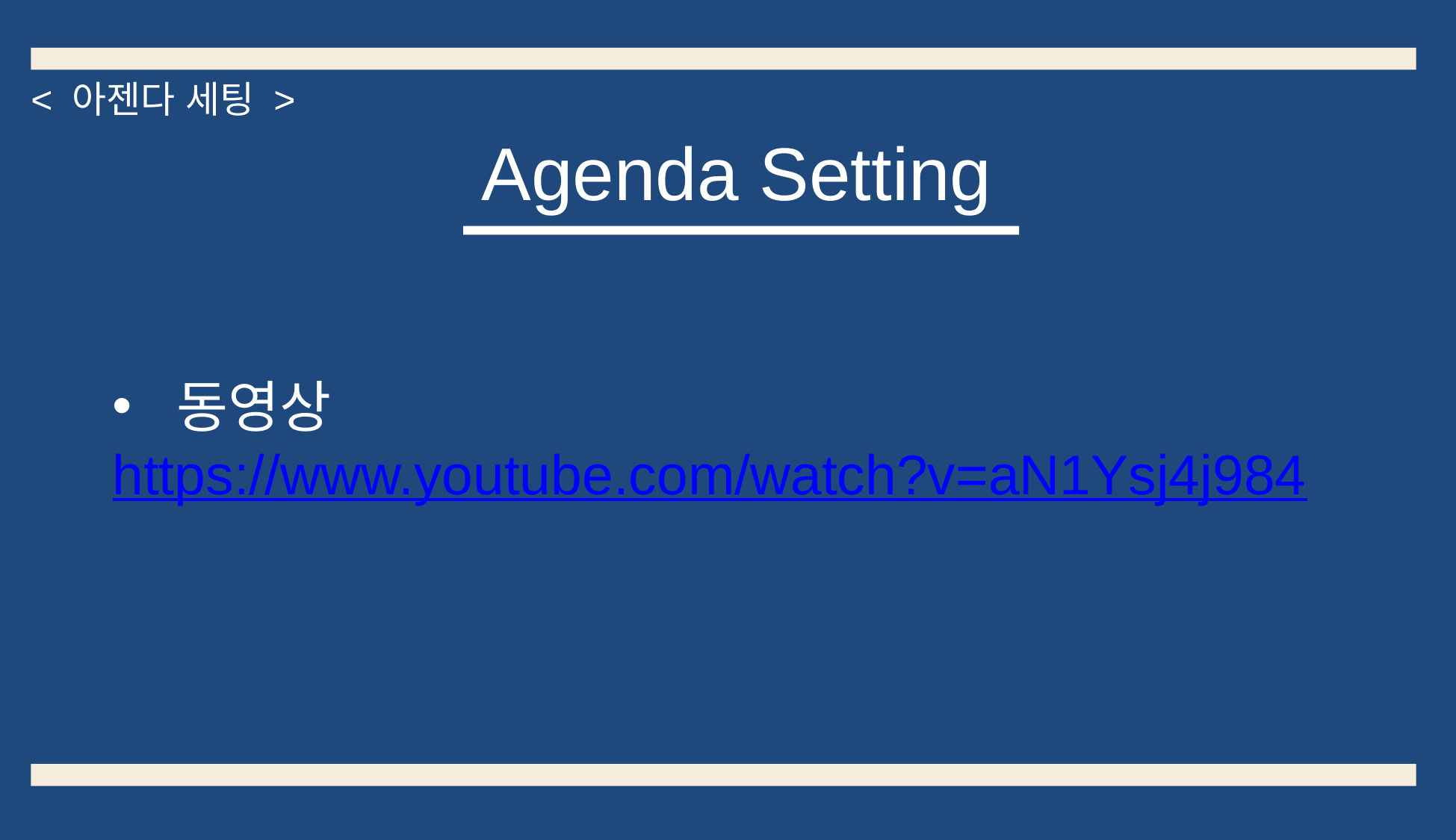

< 아젠다 세팅 >
Agenda Setting

  동영상https://www.youtube.com/watch?v=aN1Ysj4j984